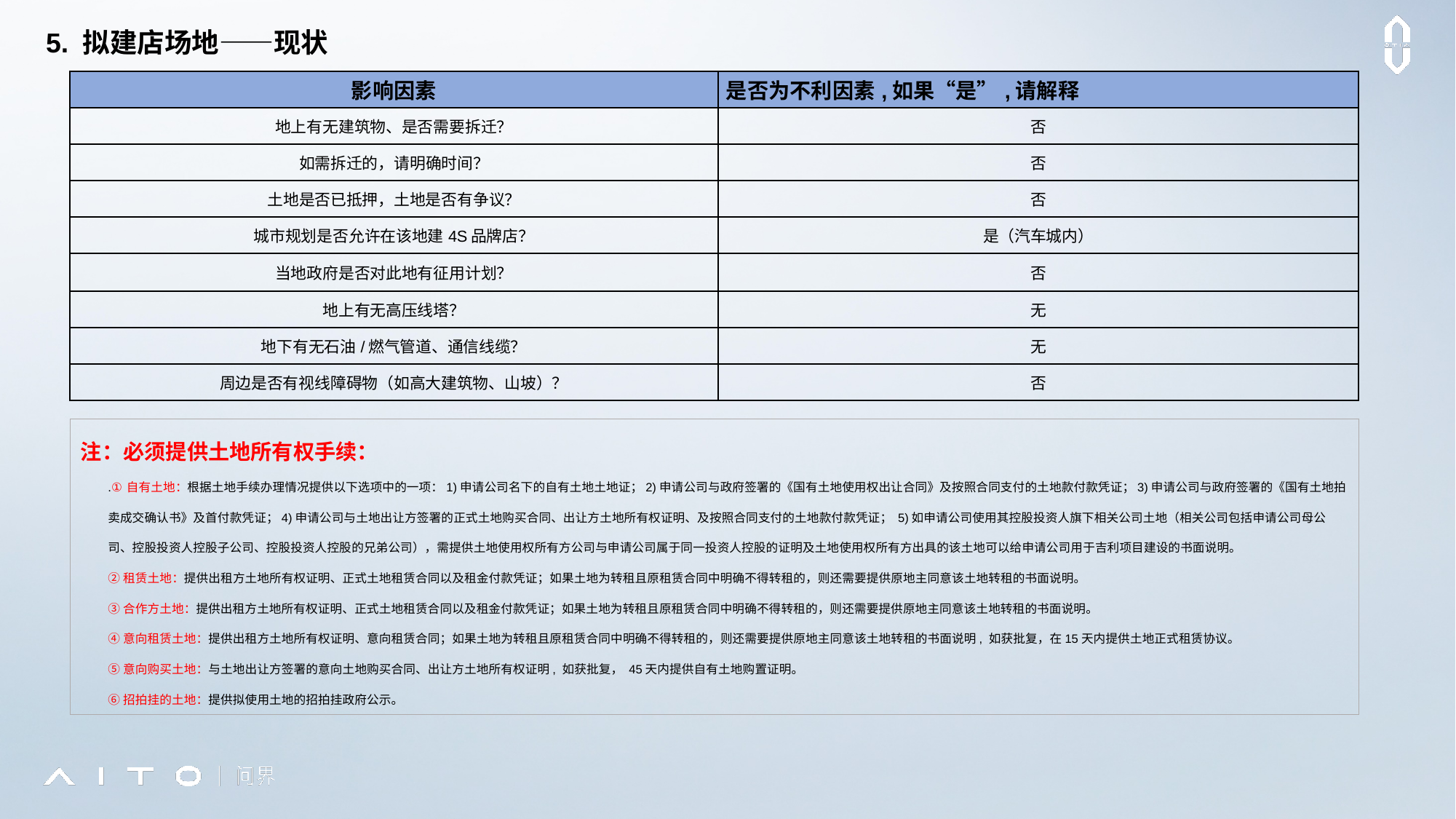

5. 拟建店场地——现状
| 影响因素 | 是否为不利因素,如果“是”,请解释 |
| --- | --- |
| 地上有无建筑物、是否需要拆迁？ | 否 |
| 如需拆迁的，请明确时间？ | 否 |
| 土地是否已抵押，土地是否有争议？ | 否 |
| 城市规划是否允许在该地建4S品牌店？ | 是（汽车城内） |
| 当地政府是否对此地有征用计划？ | 否 |
| 地上有无高压线塔？ | 无 |
| 地下有无石油/燃气管道、通信线缆？ | 无 |
| 周边是否有视线障碍物（如高大建筑物、山坡）？ | 否 |

注：必须提供土地所有权手续：
.①自有土地：根据土地手续办理情况提供以下选项中的一项：1)申请公司名下的自有土地土地证；2)申请公司与政府签署的《国有土地使用权出让合同》及按照合同支付的土地款付款凭证；3)申请公司与政府签署的《国有土地拍卖成交确认书》及首付款凭证；4)申请公司与土地出让方签署的正式土地购买合同、出让方土地所有权证明、及按照合同支付的土地款付款凭证； 5)如申请公司使用其控股投资人旗下相关公司土地（相关公司包括申请公司母公司、控股投资人控股子公司、控股投资人控股的兄弟公司），需提供土地使用权所有方公司与申请公司属于同一投资人控股的证明及土地使用权所有方出具的该土地可以给申请公司用于吉利项目建设的书面说明。
②租赁土地：提供出租方土地所有权证明、正式土地租赁合同以及租金付款凭证；如果土地为转租且原租赁合同中明确不得转租的，则还需要提供原地主同意该土地转租的书面说明。
③合作方土地：提供出租方土地所有权证明、正式土地租赁合同以及租金付款凭证；如果土地为转租且原租赁合同中明确不得转租的，则还需要提供原地主同意该土地转租的书面说明。
④意向租赁土地：提供出租方土地所有权证明、意向租赁合同；如果土地为转租且原租赁合同中明确不得转租的，则还需要提供原地主同意该土地转租的书面说明, 如获批复，在15天内提供土地正式租赁协议。
⑤意向购买土地：与土地出让方签署的意向土地购买合同、出让方土地所有权证明, 如获批复， 45天内提供自有土地购置证明。
⑥招拍挂的土地：提供拟使用土地的招拍挂政府公示。